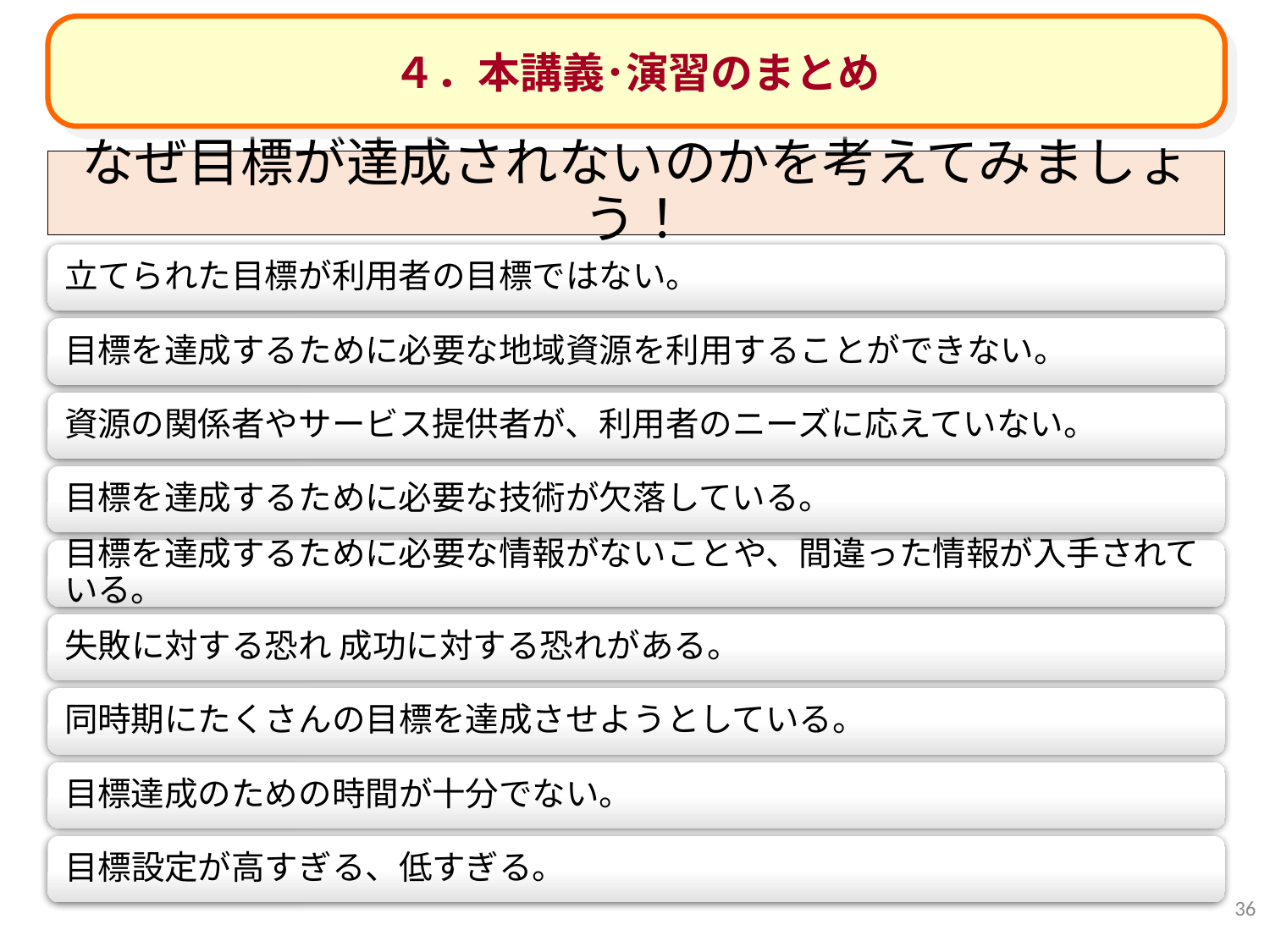

４．本講義･演習のまとめ
# なぜ目標が達成されないのかを考えてみましょう！
立てられた目標が利用者の目標ではない。
目標を達成するために必要な地域資源を利用することができない。
資源の関係者やサービス提供者が、利用者のニーズに応えていない。
目標を達成するために必要な技術が欠落している。
目標を達成するために必要な情報がないことや、間違った情報が入手されている。
失敗に対する恐れ 成功に対する恐れがある。
同時期にたくさんの目標を達成させようとしている。
目標達成のための時間が十分でない。
目標設定が高すぎる、低すぎる。
36